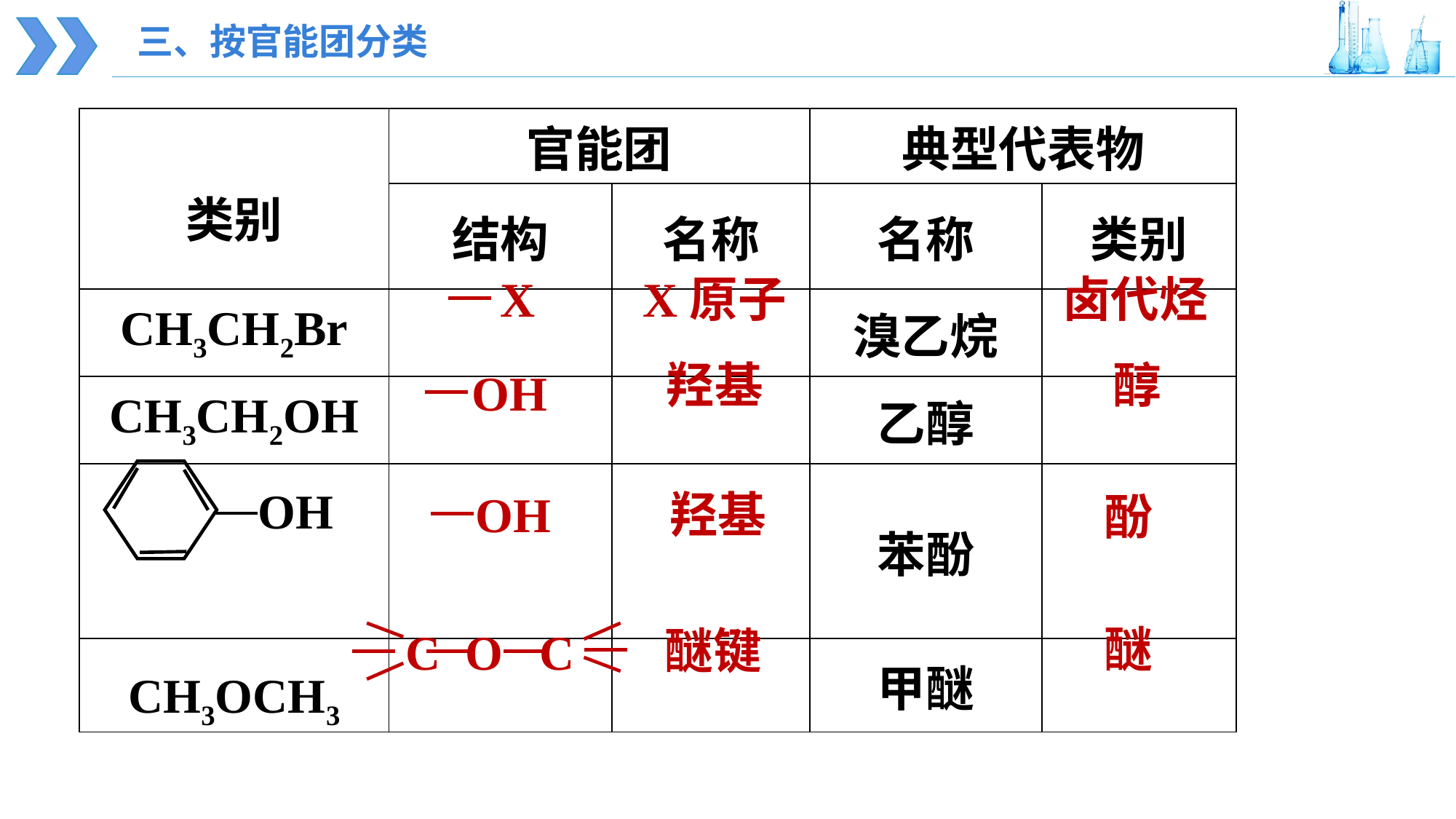

三、按官能团分类
| 类别 | 官能团 |  | 典型代表物 |  |
| --- | --- | --- | --- | --- |
|  | 结构 | 名称 | 名称 | 类别 |
| CH3CH2Br |  |  | 溴乙烷 |  |
| CH3CH2OH |  |  | 乙醇 |  |
|  |  |  | 苯酚 |  |
| CH3OCH3 |  |  | 甲醚 |  |
X
X原子
卤代烃
羟基
醇
OH

OH
OH
羟基
酚
醚
醚键
C  O   C